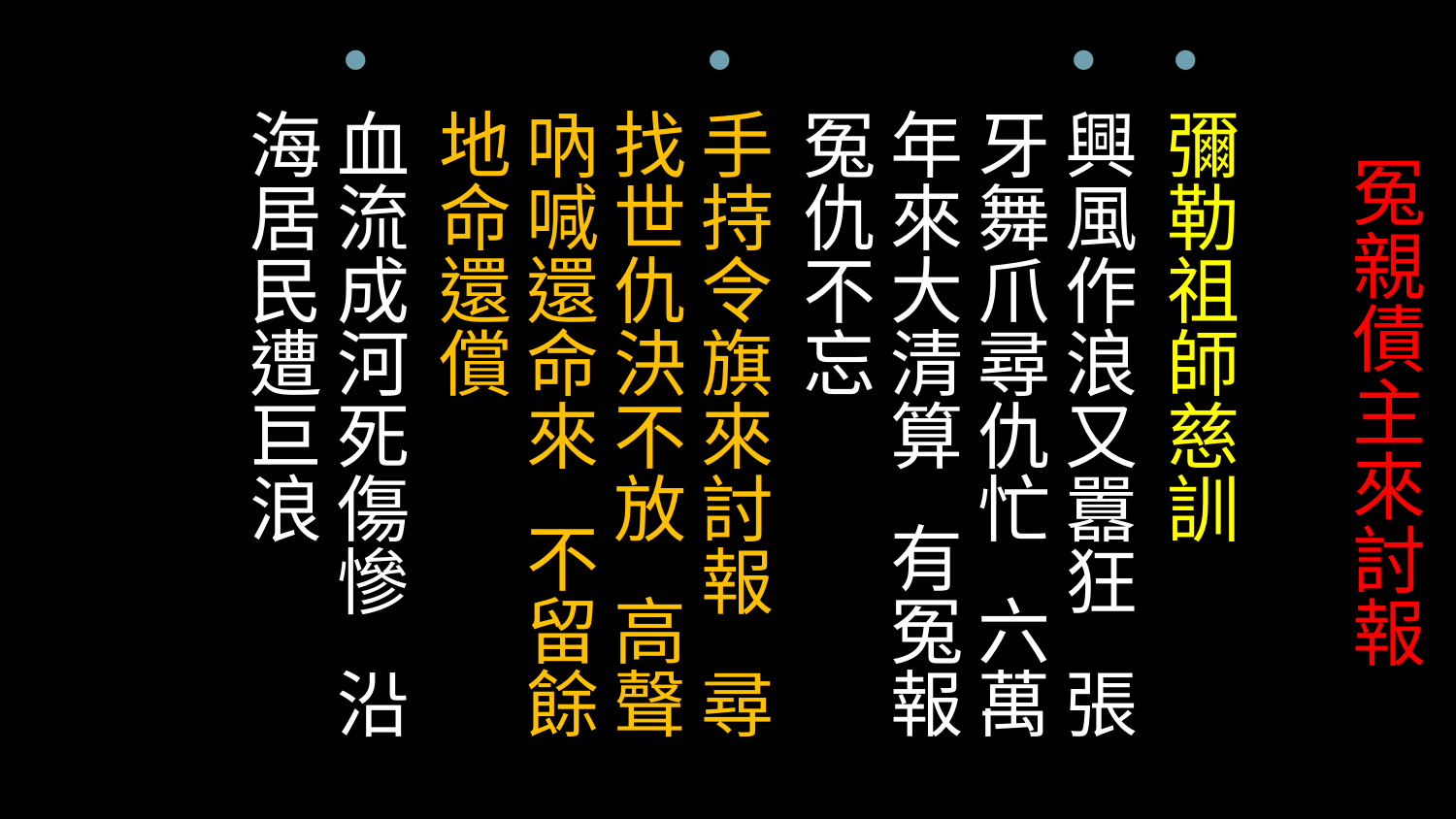

# 冤親債主來討報
彌勒祖師慈訓
興風作浪又囂狂   張牙舞爪尋仇忙   六萬年來大清算   有冤報冤仇不忘
手持令旗來討報   尋找世仇決不放   高聲吶喊還命來   不留餘地命還償
血流成河死傷慘   沿海居民遭巨浪